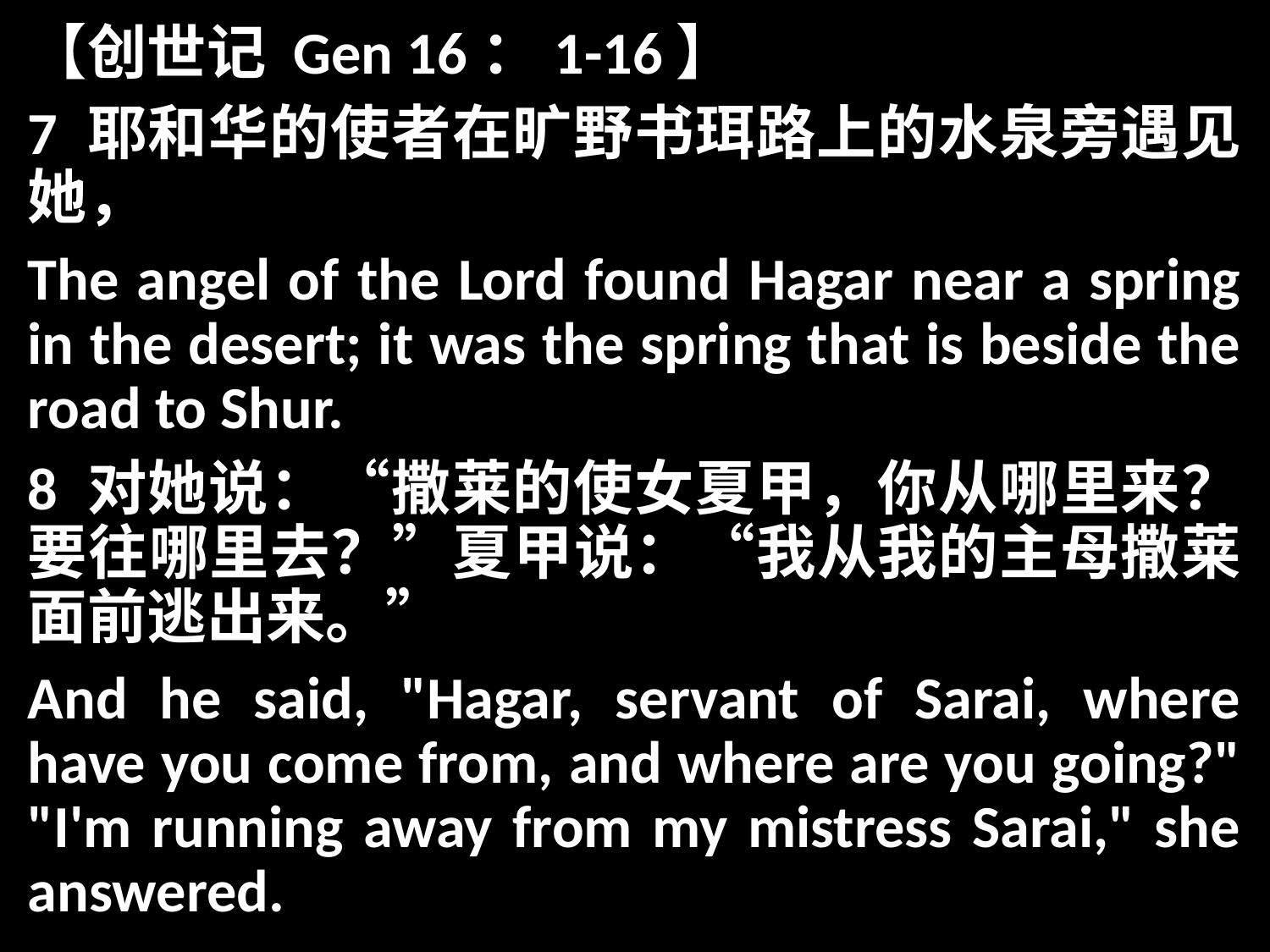

【创世记 Gen 16：1-16】
7 耶和华的使者在旷野书珥路上的水泉旁遇见她，
The angel of the Lord found Hagar near a spring in the desert; it was the spring that is beside the road to Shur.
8 对她说：“撒莱的使女夏甲，你从哪里来？要往哪里去？”夏甲说：“我从我的主母撒莱面前逃出来。”
And he said, "Hagar, servant of Sarai, where have you come from, and where are you going?" "I'm running away from my mistress Sarai," she answered.